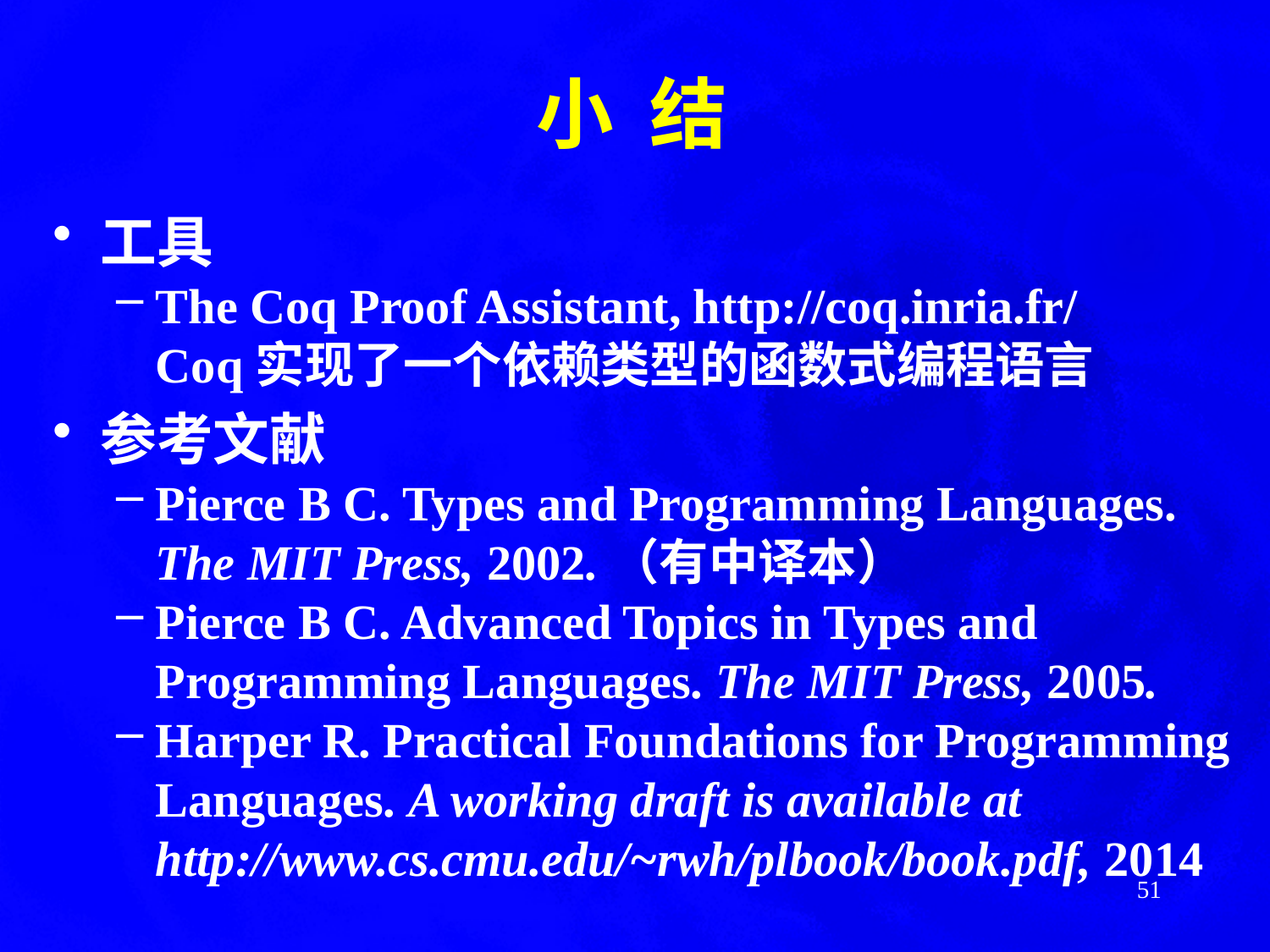

小  结
工具
The Coq Proof Assistant, http://coq.inria.fr/
	Coq实现了一个依赖类型的函数式编程语言
参考文献
Pierce B C. Types and Programming Languages. The MIT Press, 2002.（有中译本）
Pierce B C. Advanced Topics in Types and Programming Languages. The MIT Press, 2005.
Harper R. Practical Foundations for Programming Languages. A working draft is available at http://www.cs.cmu.edu/~rwh/plbook/book.pdf, 2014
51